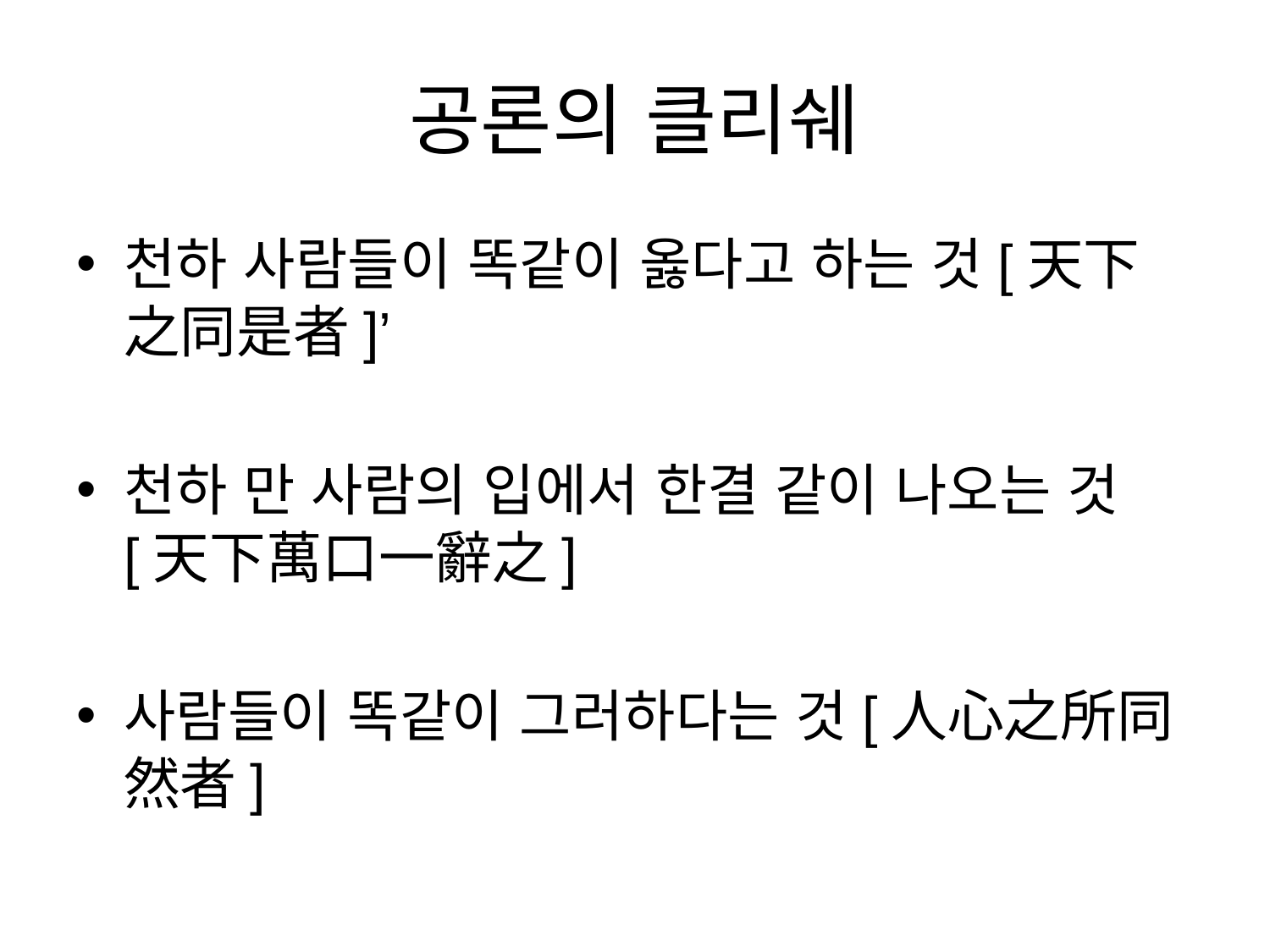

# 공론의 클리쉐
천하 사람들이 똑같이 옳다고 하는 것[天下之同是者]’

천하 만 사람의 입에서 한결 같이 나오는 것[天下萬口一辭之]

사람들이 똑같이 그러하다는 것[人心之所同然者]